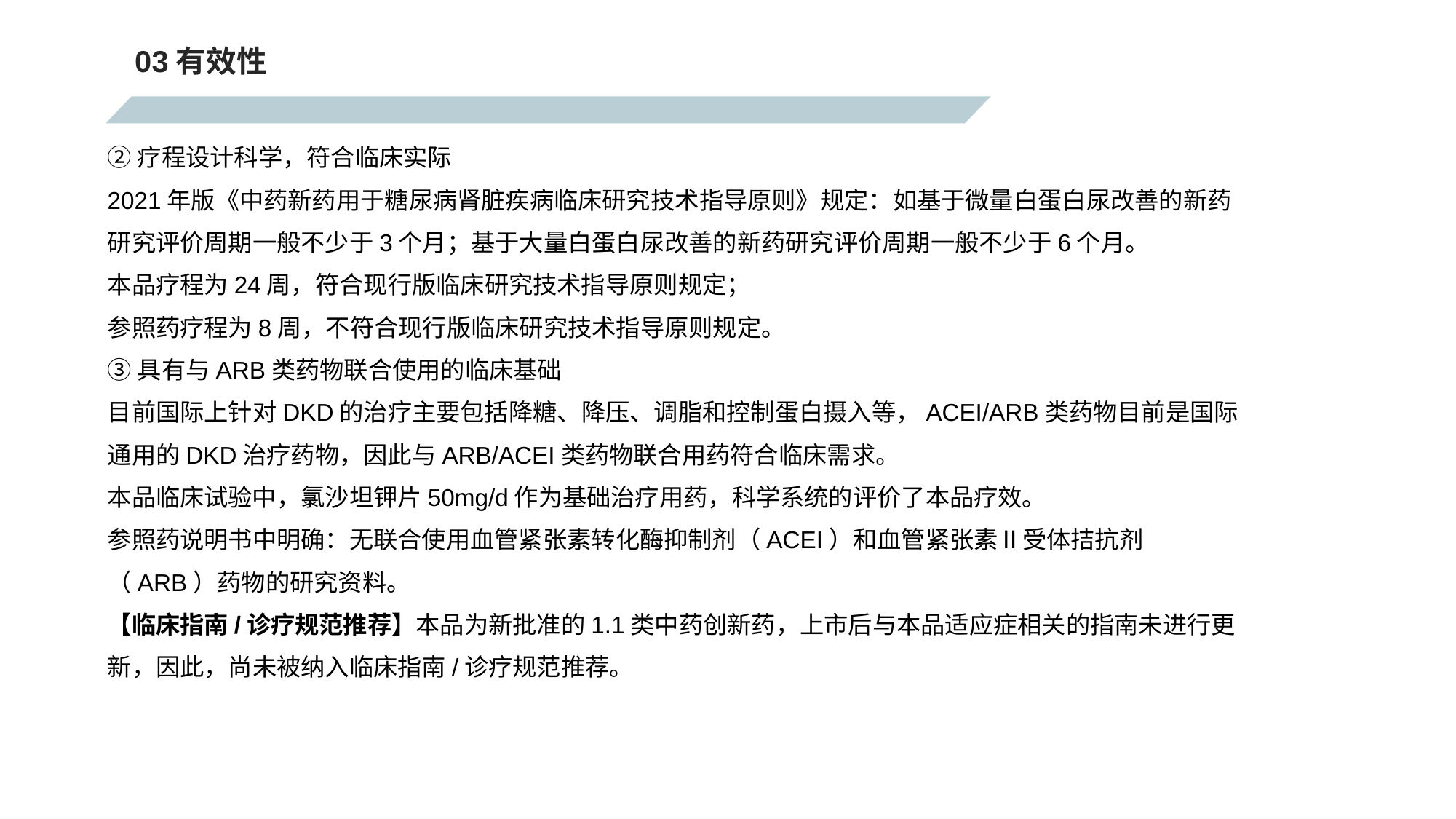

03有效性

②疗程设计科学，符合临床实际
2021年版《中药新药用于糖尿病肾脏疾病临床研究技术指导原则》规定：如基于微量白蛋白尿改善的新药研究评价周期一般不少于3个月；基于大量白蛋白尿改善的新药研究评价周期一般不少于6个月。
本品疗程为24周，符合现行版临床研究技术指导原则规定；
参照药疗程为8周，不符合现行版临床研究技术指导原则规定。
③具有与ARB类药物联合使用的临床基础
目前国际上针对DKD的治疗主要包括降糖、降压、调脂和控制蛋白摄入等，ACEI/ARB类药物目前是国际通用的DKD治疗药物，因此与ARB/ACEI类药物联合用药符合临床需求。
本品临床试验中，氯沙坦钾片50mg/d作为基础治疗用药，科学系统的评价了本品疗效。
参照药说明书中明确：无联合使用血管紧张素转化酶抑制剂（ACEI）和血管紧张素Ⅱ受体拮抗剂（ARB）药物的研究资料。
【临床指南/诊疗规范推荐】本品为新批准的1.1类中药创新药，上市后与本品适应症相关的指南未进行更新，因此，尚未被纳入临床指南/诊疗规范推荐。